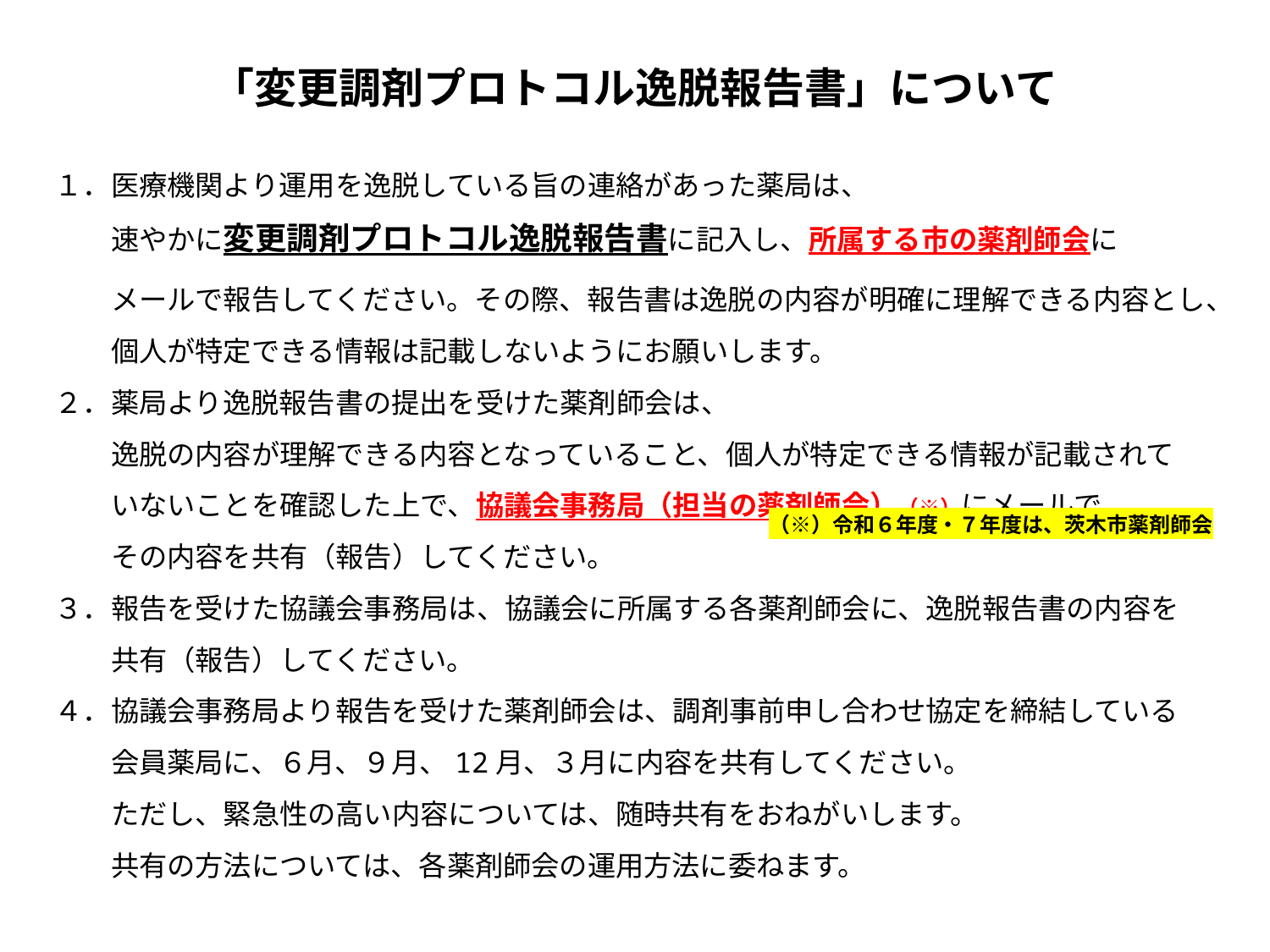

「変更調剤プロトコル逸脱報告書」について
１．医療機関より運用を逸脱している旨の連絡があった薬局は、
　　速やかに変更調剤プロトコル逸脱報告書に記入し、所属する市の薬剤師会に
　　メールで報告してください。その際、報告書は逸脱の内容が明確に理解できる内容とし、
　　個人が特定できる情報は記載しないようにお願いします。
２．薬局より逸脱報告書の提出を受けた薬剤師会は、
　　逸脱の内容が理解できる内容となっていること、個人が特定できる情報が記載されて
　　いないことを確認した上で、協議会事務局（担当の薬剤師会）（※）にメールで
　　その内容を共有（報告）してください。
３．報告を受けた協議会事務局は、協議会に所属する各薬剤師会に、逸脱報告書の内容を
　　共有（報告）してください。
４．協議会事務局より報告を受けた薬剤師会は、調剤事前申し合わせ協定を締結している
　　会員薬局に、６月、９月、12月、３月に内容を共有してください。
　　ただし、緊急性の高い内容については、随時共有をおねがいします。
　　共有の方法については、各薬剤師会の運用方法に委ねます。
（※）令和６年度・７年度は、茨木市薬剤師会